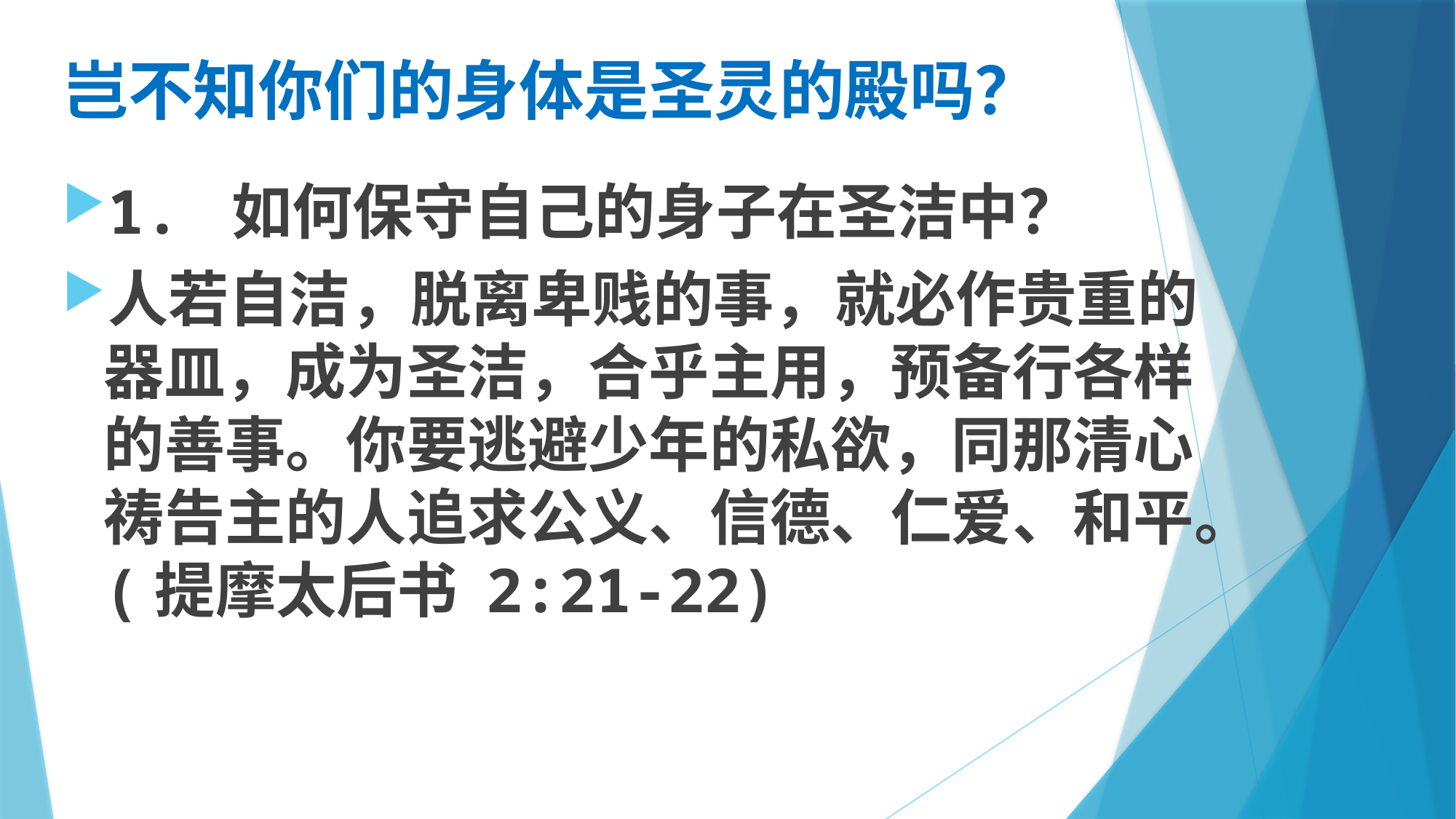

# 岂不知你们的身体是圣灵的殿吗？
1. 如何保守自己的身子在圣洁中？
人若自洁，脱离卑贱的事，就必作贵重的器皿，成为圣洁，合乎主用，预备行各样的善事。你要逃避少年的私欲，同那清心祷告主的人追求公义、信德、仁爱、和平。(提摩太后书 2:21-22)